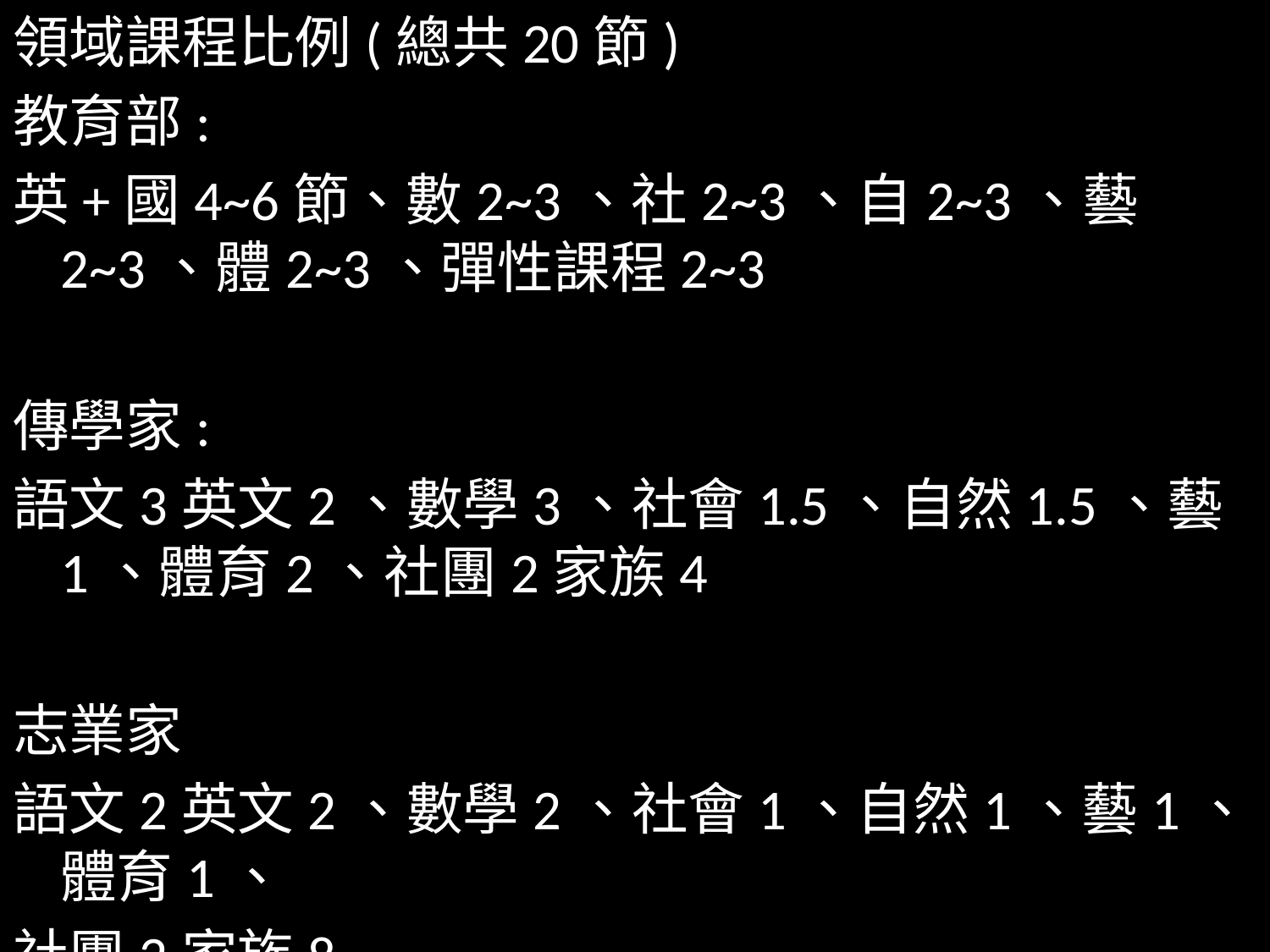

領域課程比例(總共20節)
教育部:
英+國4~6節、數2~3、社2~3、自2~3、藝2~3、體2~3、彈性課程2~3

傳學家:
語文3英文2、數學3、社會1.5、自然1.5、藝1、體育2、社團2家族4

志業家
語文2英文2、數學2、社會1、自然1、藝1、體育1、
社團2家族8